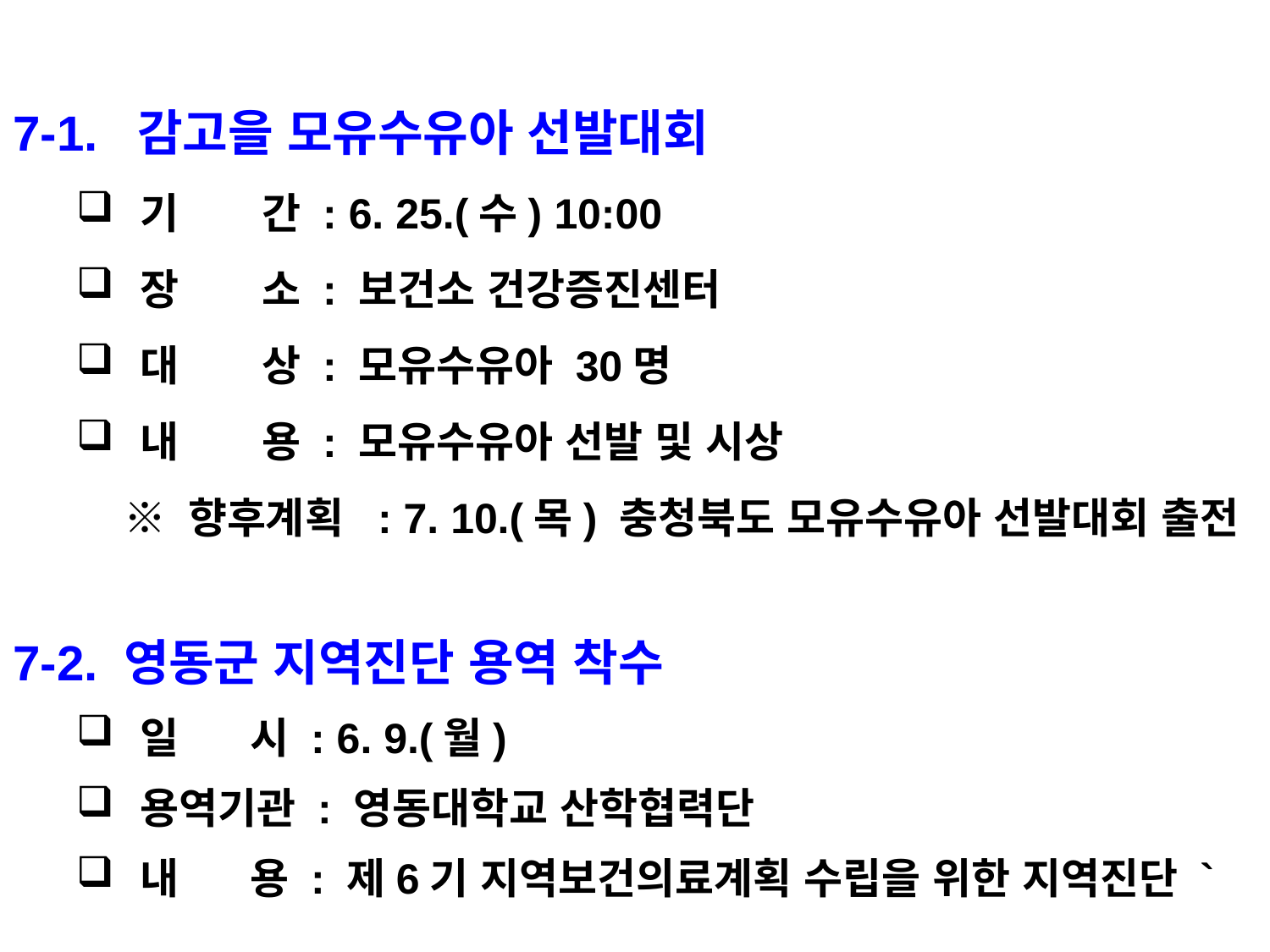

7-1.  감고을 모유수유아 선발대회
기       간 : 6. 25.(수) 10:00
장       소 : 보건소 건강증진센터
대       상 : 모유수유아 30명
내       용 : 모유수유아 선발 및 시상
    ※ 향후계획  : 7. 10.(목) 충청북도 모유수유아 선발대회 출전

7-2. 영동군 지역진단 용역 착수
일      시 : 6. 9.(월)
용역기관 : 영동대학교 산학협력단
내      용 : 제6기 지역보건의료계획 수립을 위한 지역진단 `